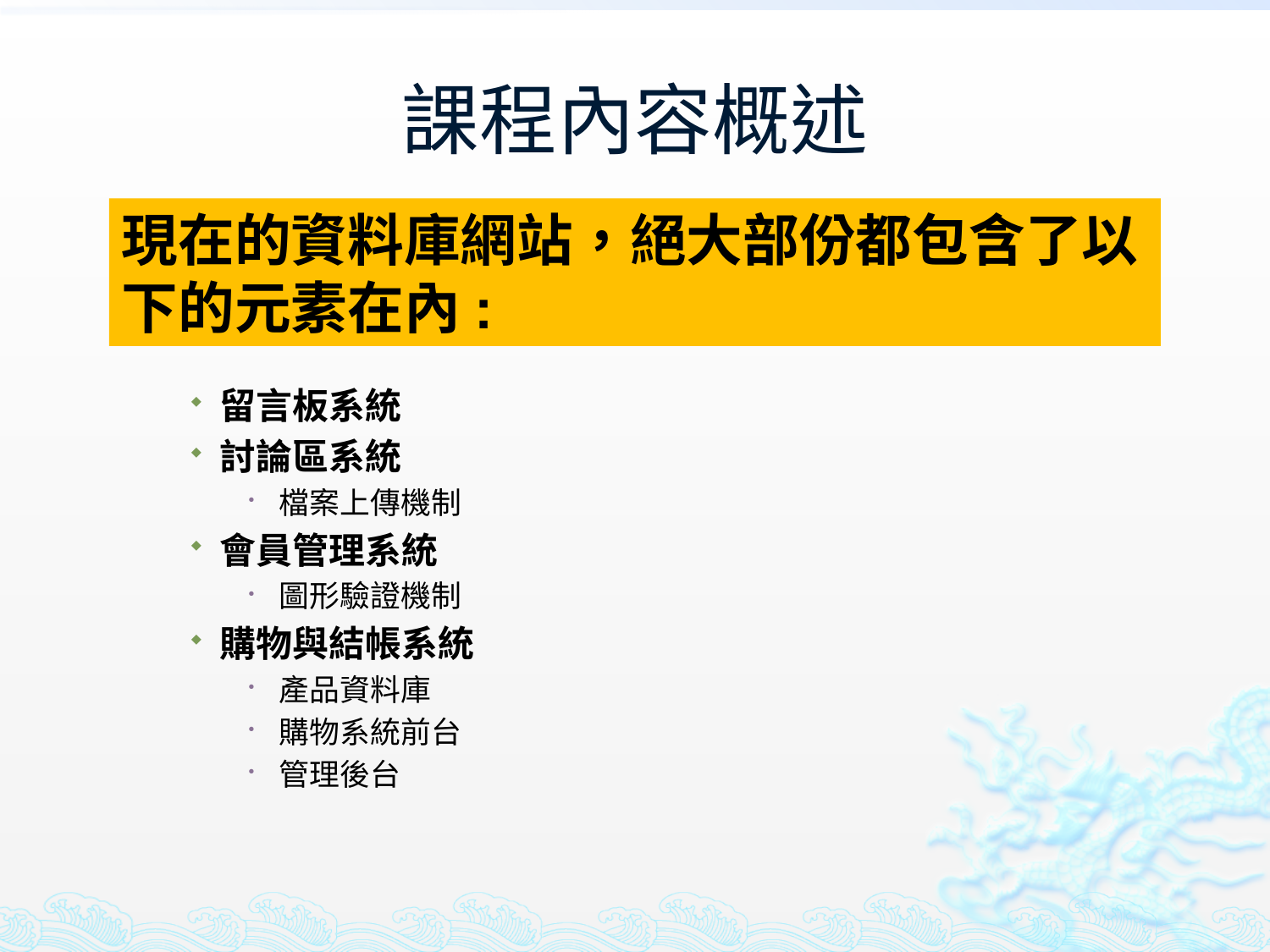

# 課程內容概述
現在的資料庫網站，絕大部份都包含了以下的元素在內:
留言板系統
討論區系統
檔案上傳機制
會員管理系統
圖形驗證機制
購物與結帳系統
產品資料庫
購物系統前台
管理後台